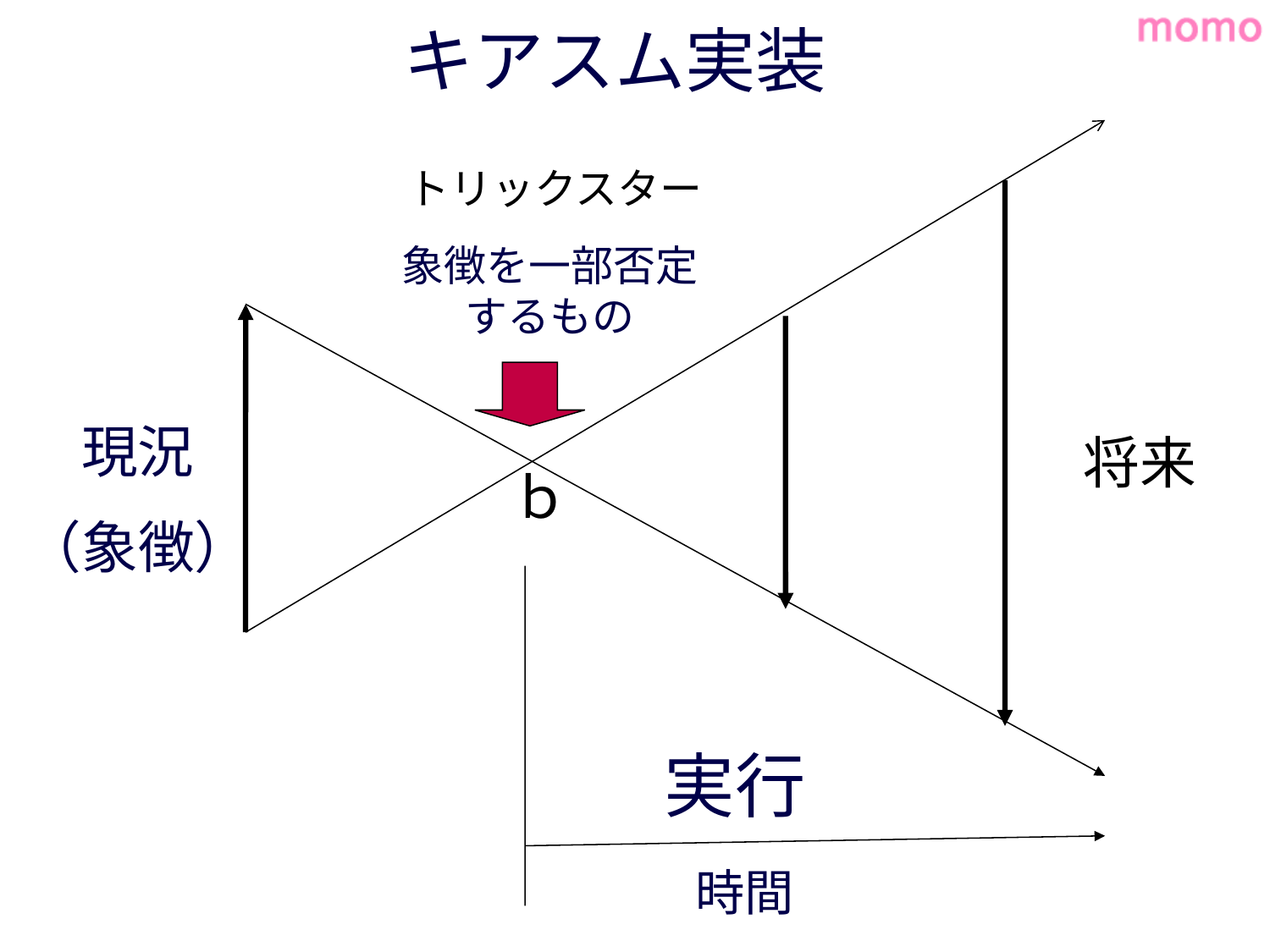

# キアスム実装

トリックスター

象徴を一部否定するもの

現況
（象徴）
 将来
ｂ

実行

時間